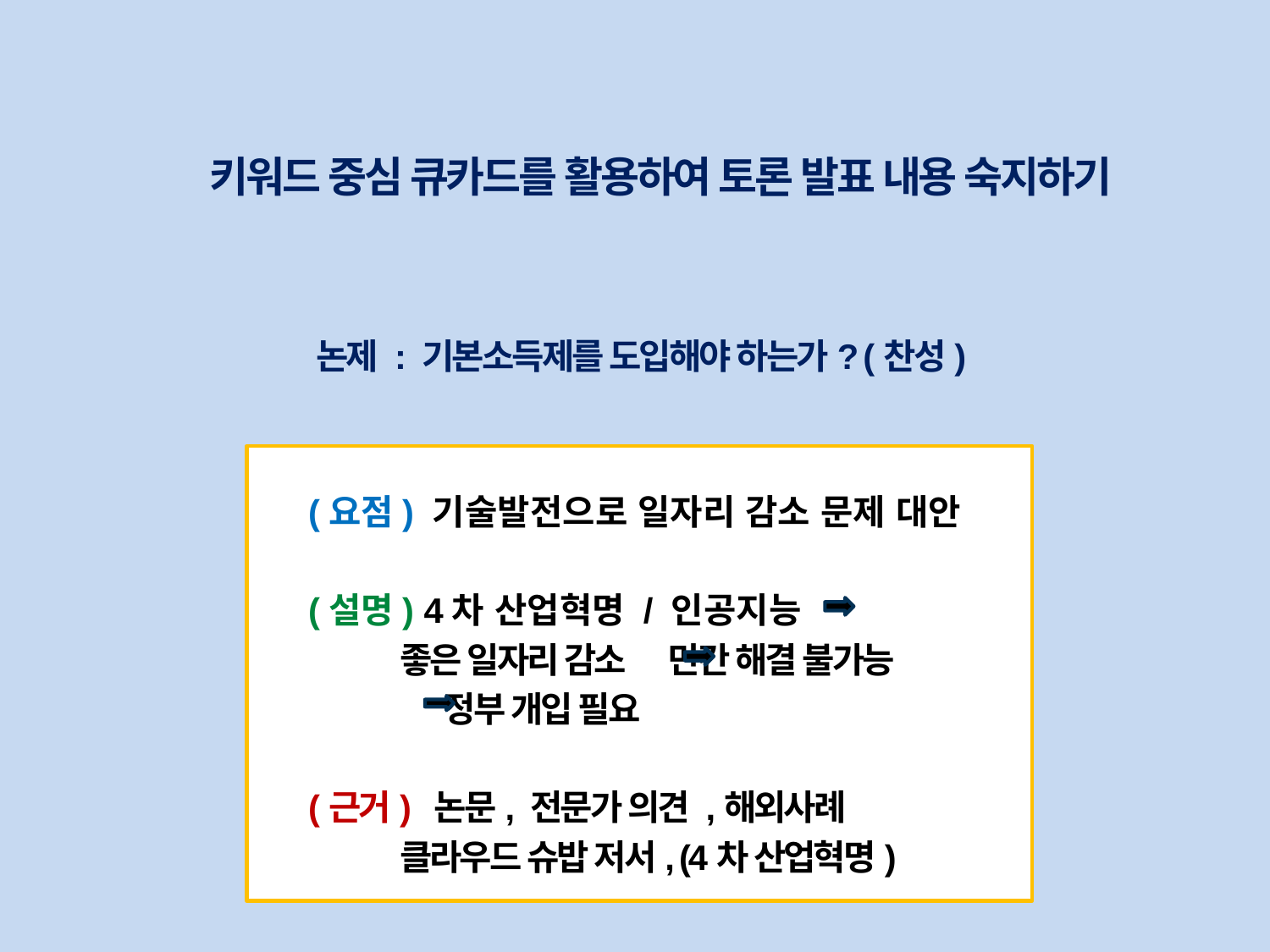

키워드 중심 큐카드를 활용하여 토론 발표 내용 숙지하기
논제 : 기본소득제를 도입해야 하는가? (찬성)

(요점) 기술발전으로 일자리 감소 문제 대안

(설명) 4차 산업혁명 / 인공지능
           좋은 일자리 감소      민간 해결 불가능
                 정부 개입 필요

(근거)  논문, 전문가 의견 ,해외사례
           클라우드 슈밥 저서, (4차 산업혁명)